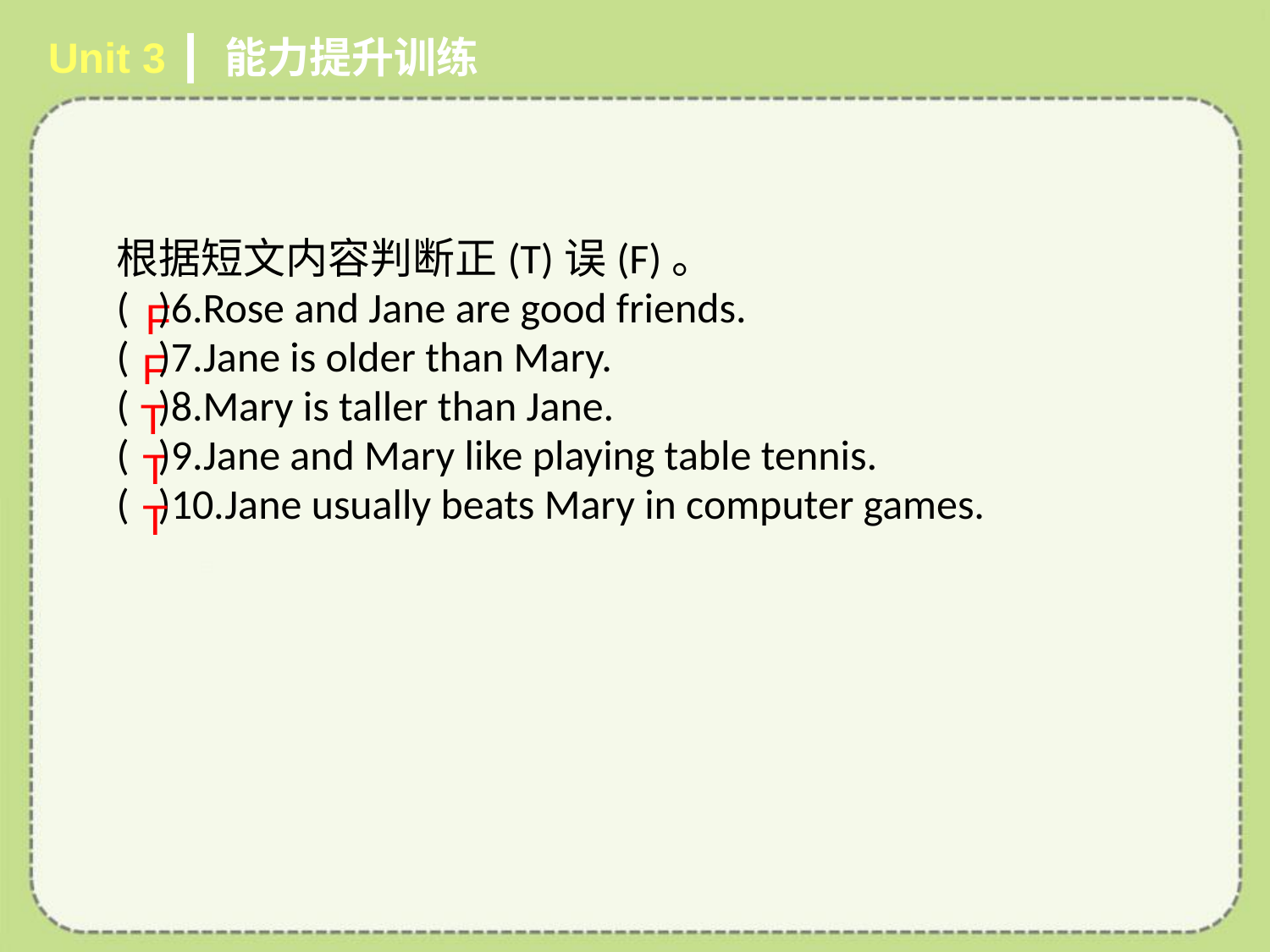

Unit 3 ┃ 能力提升训练
# 根据短文内容判断正(T)误(F)。
(   )6.Rose and Jane are good friends.
(   )7.Jane is older than Mary.
(   )8.Mary is taller than Jane.
(   )9.Jane and Mary like playing table tennis.
(   )10.Jane usually beats Mary in computer games.
F
F

T
T
T